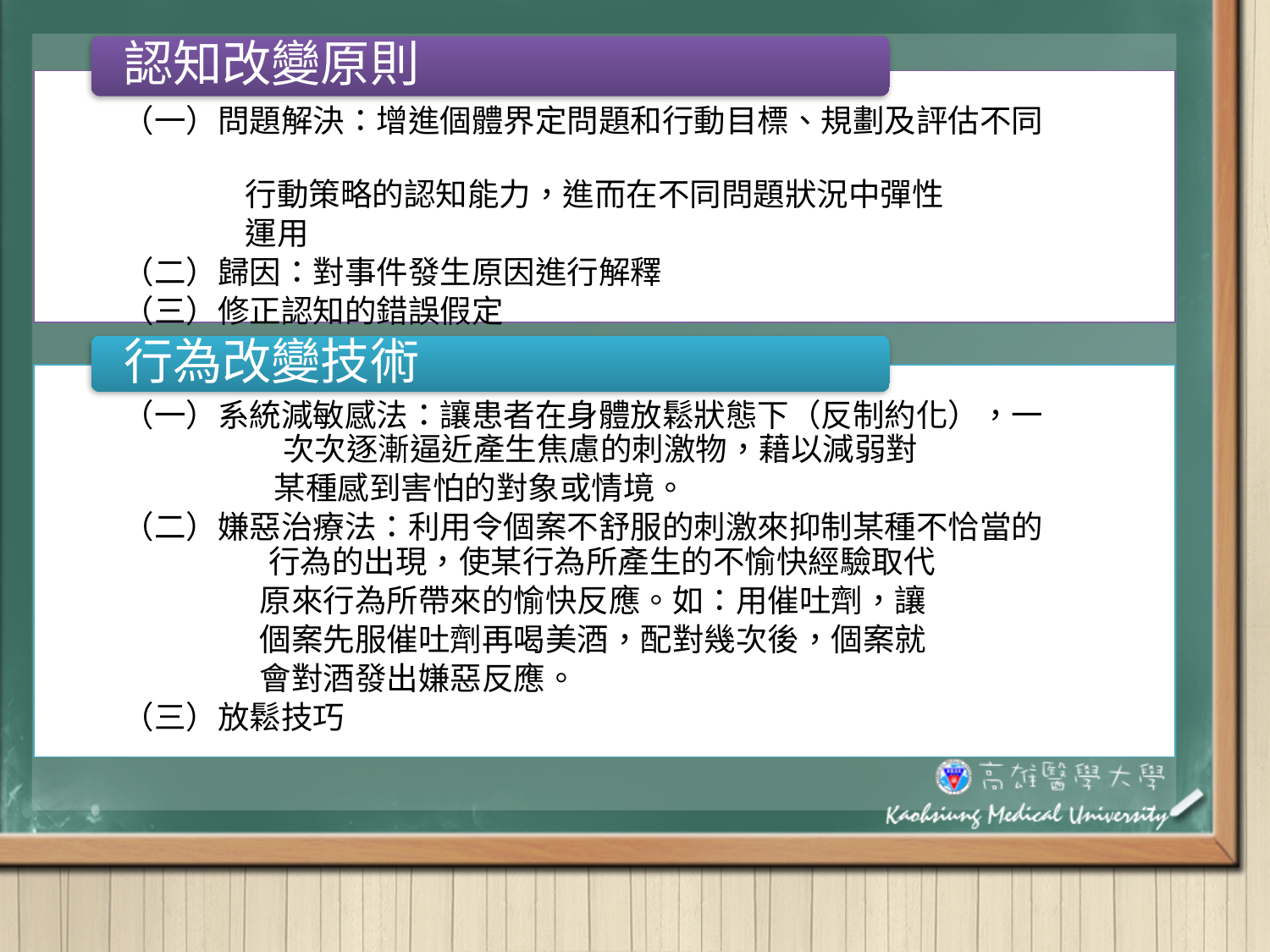

認知改變原則
（一）問題解決：增進個體界定問題和行動目標、規劃及評估不同
                行動策略的認知能力，進而在不同問題狀況中彈性
                運用
（二）歸因：對事件發生原因進行解釋
（三）修正認知的錯誤假定
行為改變技術
（一）系統減敏感法：讓患者在身體放鬆狀態下（反制約化），一
                   次次逐漸逼近產生焦慮的刺激物，藉以減弱對
                    某種感到害怕的對象或情境。
（二）嫌惡治療法：利用令個案不舒服的刺激來抑制某種不恰當的
                 行為的出現，使某行為所產生的不愉快經驗取代
                  原來行為所帶來的愉快反應。如：用催吐劑，讓
                  個案先服催吐劑再喝美酒，配對幾次後，個案就
                  會對酒發出嫌惡反應。
（三）放鬆技巧
#